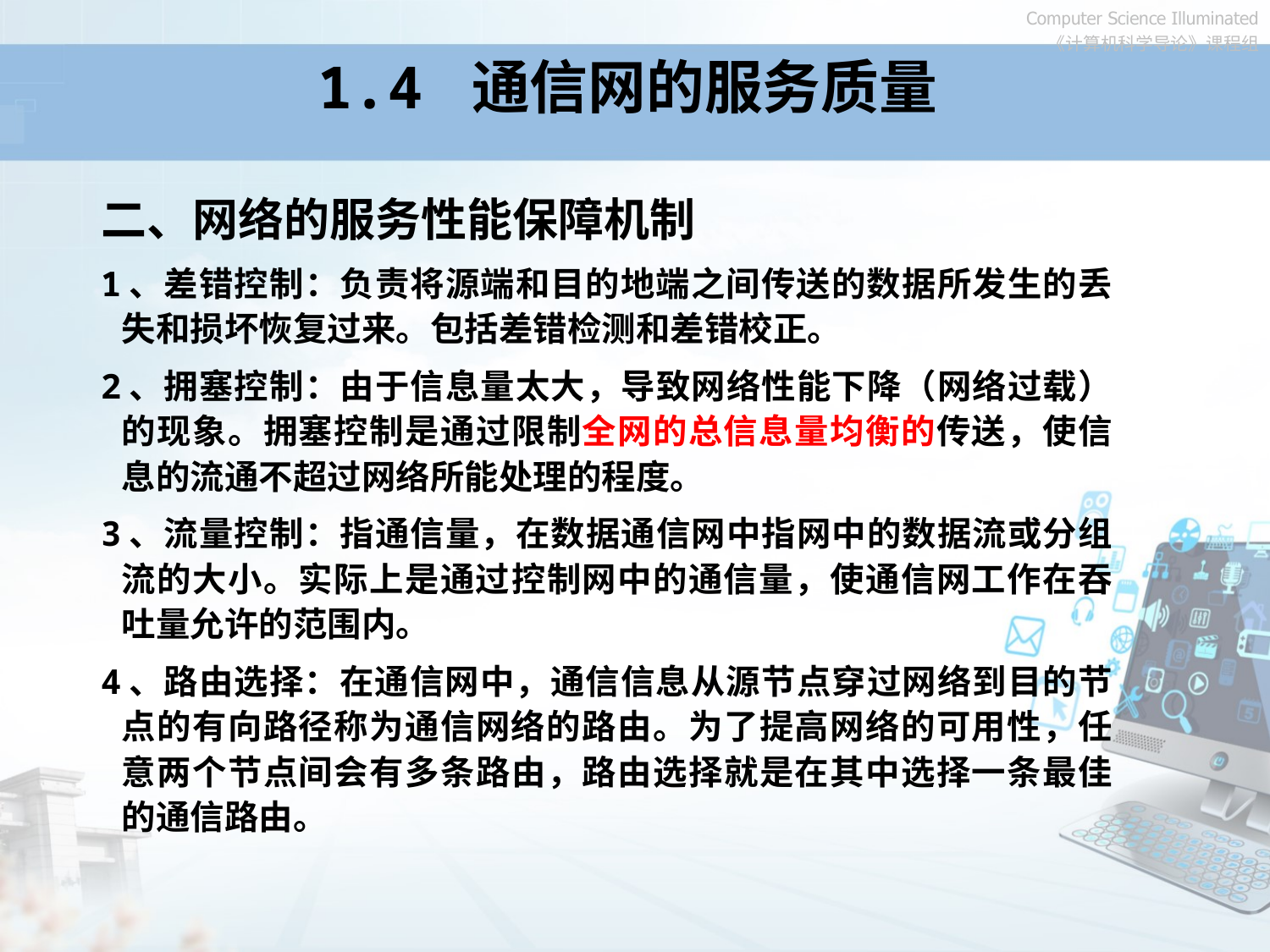

# 1.4 通信网的服务质量
二、网络的服务性能保障机制
1、差错控制：负责将源端和目的地端之间传送的数据所发生的丢失和损坏恢复过来。包括差错检测和差错校正。
2、拥塞控制：由于信息量太大，导致网络性能下降（网络过载）的现象。拥塞控制是通过限制全网的总信息量均衡的传送，使信息的流通不超过网络所能处理的程度。
3、流量控制：指通信量，在数据通信网中指网中的数据流或分组流的大小。实际上是通过控制网中的通信量，使通信网工作在吞吐量允许的范围内。
4、路由选择：在通信网中，通信信息从源节点穿过网络到目的节点的有向路径称为通信网络的路由。为了提高网络的可用性，任意两个节点间会有多条路由，路由选择就是在其中选择一条最佳的通信路由。